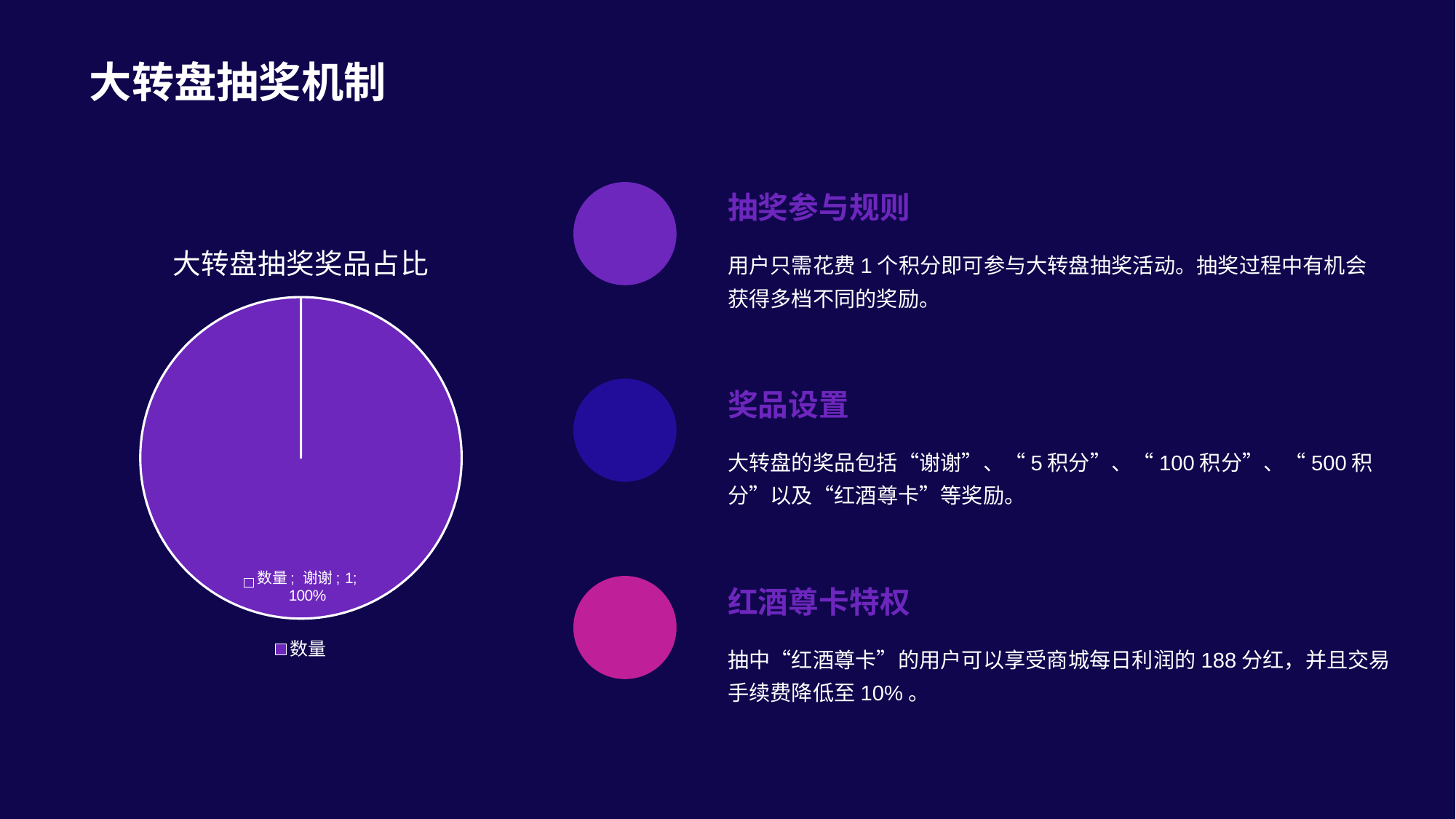

大转盘抽奖机制
抽奖参与规则
用户只需花费1个积分即可参与大转盘抽奖活动。抽奖过程中有机会获得多档不同的奖励。
奖品设置
大转盘的奖品包括“谢谢”、“5积分”、“100积分”、“500积分”以及“红酒尊卡”等奖励。
红酒尊卡特权
抽中“红酒尊卡”的用户可以享受商城每日利润的188分红，并且交易手续费降低至10%。

### Chart: 大转盘抽奖奖品占比

| Category | 谢谢 | 5积分 | 100积分 | 500积分 | 红酒尊卡 |
|---|---|---|---|---|---|
| 数量 | 1.0 | 1.0 | 1.0 | 1.0 | 1.0 |